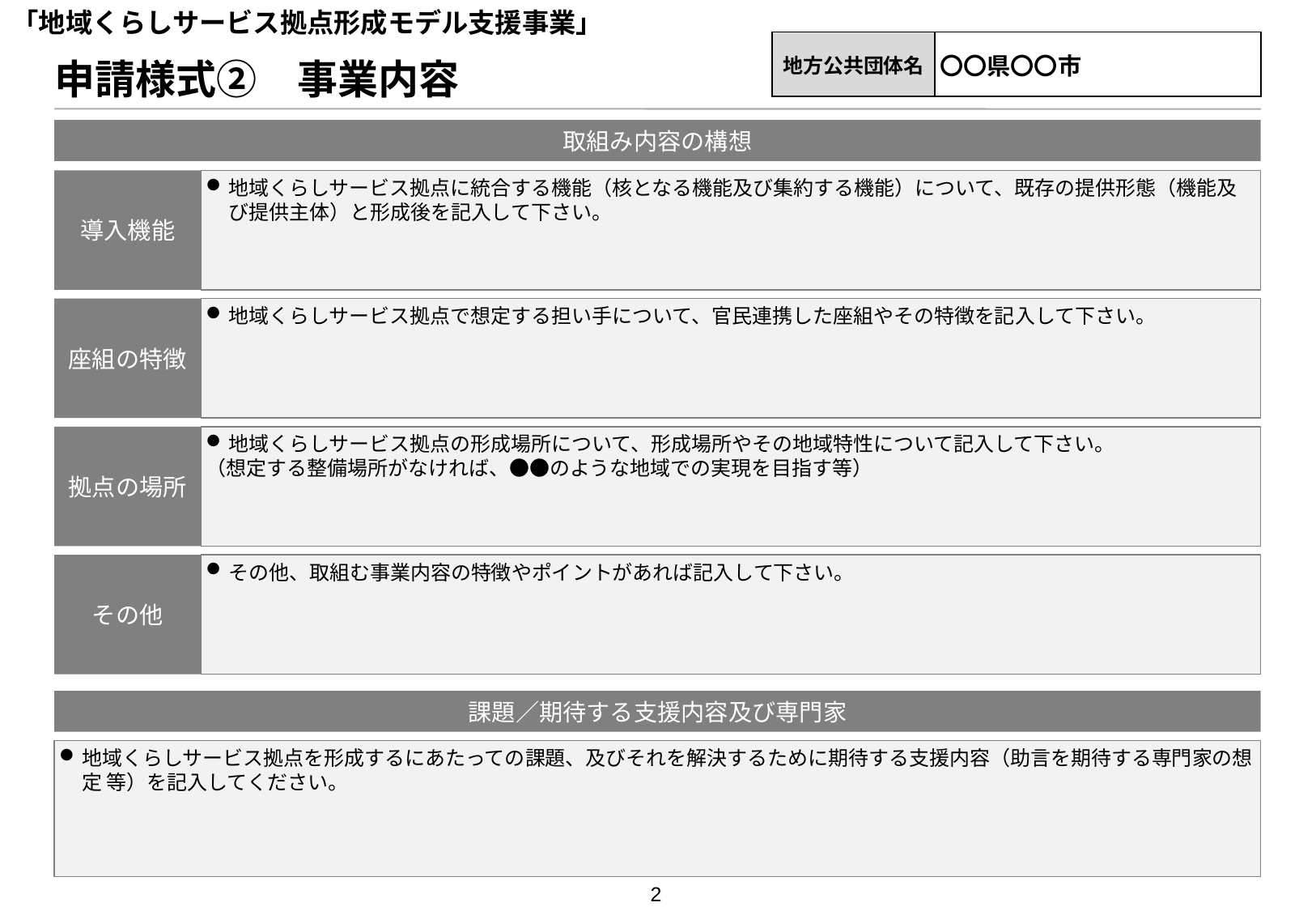

「地域くらしサービス拠点形成モデル支援事業」
| 地方公共団体名 | 〇〇県〇〇市 |
| --- | --- |
# 申請様式②　事業内容
取組み内容の構想
導入機能
地域くらしサービス拠点に統合する機能（核となる機能及び集約する機能）について、既存の提供形態（機能及び提供主体）と形成後を記入して下さい。
座組の特徴
地域くらしサービス拠点で想定する担い手について、官民連携した座組やその特徴を記入して下さい。
拠点の場所
地域くらしサービス拠点の形成場所について、形成場所やその地域特性について記入して下さい。
（想定する整備場所がなければ、●●のような地域での実現を目指す等）
その他
その他、取組む事業内容の特徴やポイントがあれば記入して下さい。
課題／期待する支援内容及び専門家
地域くらしサービス拠点を形成するにあたっての課題、及びそれを解決するために期待する支援内容（助言を期待する専門家の想定 等）を記入してください。